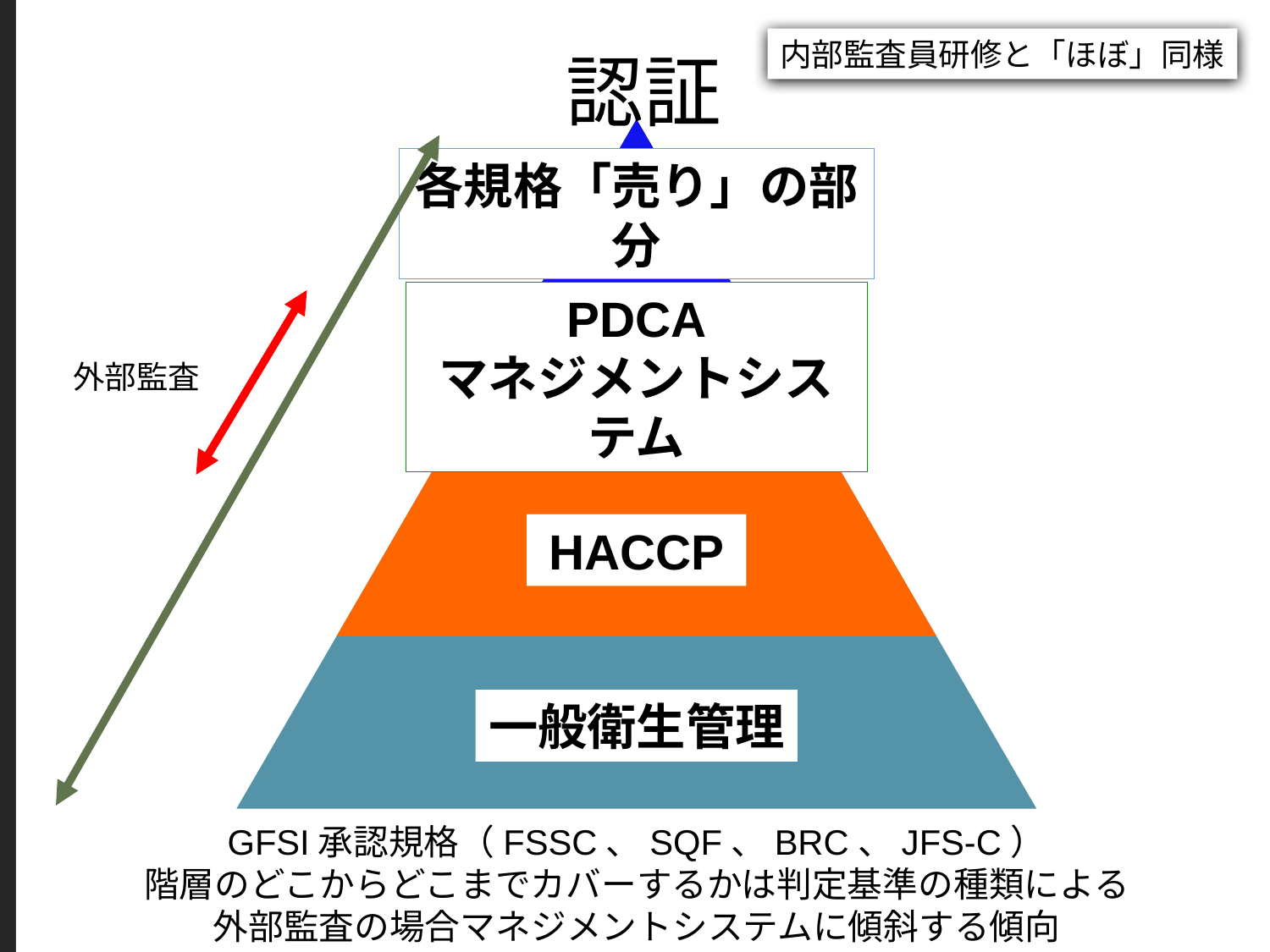

内部監査
内部監査員研修と「ほぼ」同様
認証

各規格「売り」の部分
PDCA
マネジメントシステム
HACCP
一般衛生管理
外部監査
GFSI承認規格（FSSC、SQF、BRC、JFS-C）
階層のどこからどこまでカバーするかは判定基準の種類による
外部監査の場合マネジメントシステムに傾斜する傾向